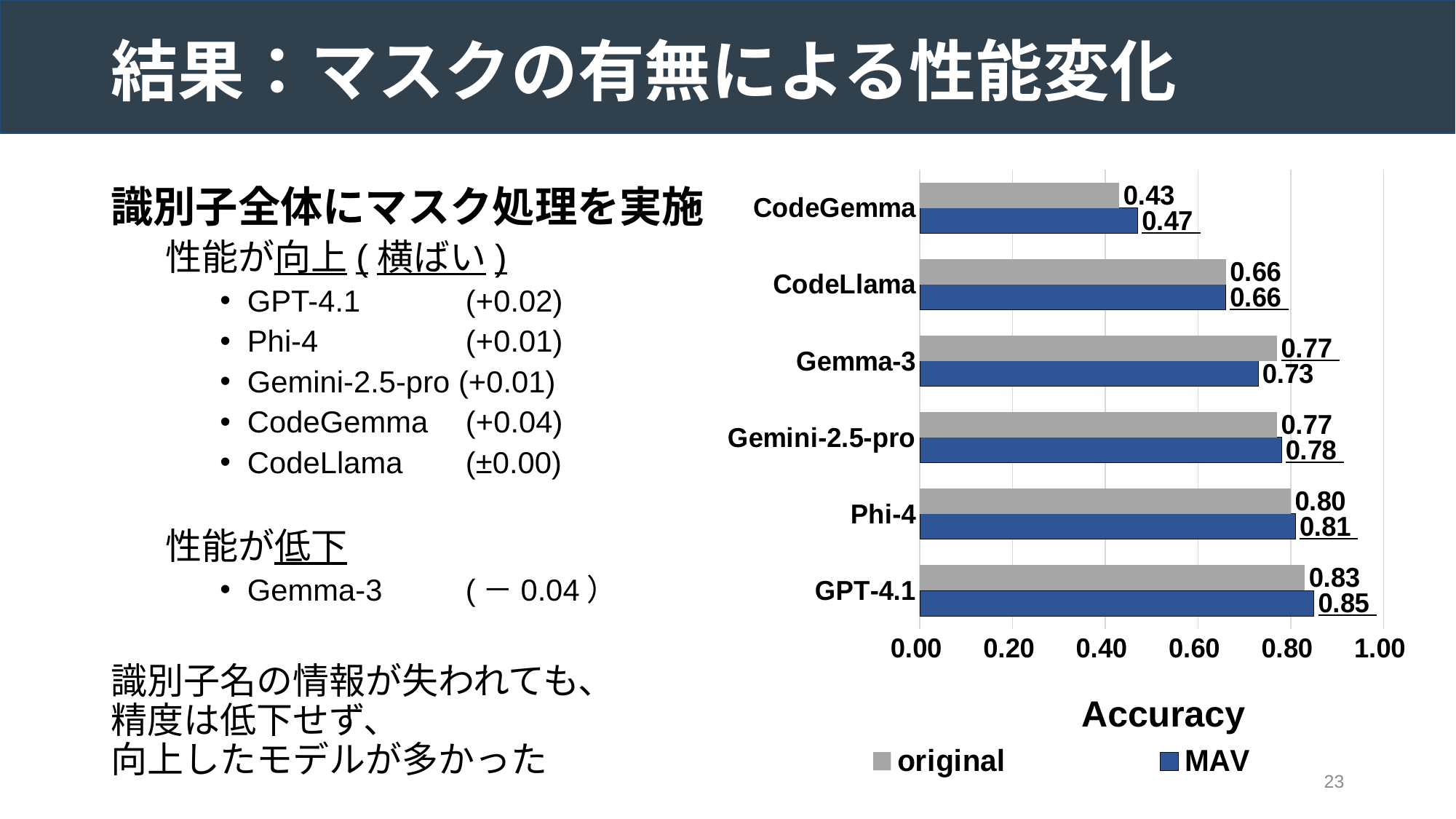

# 結果：マスクの有無による性能変化

### Chart

| Category | MAV | original |
|---|---|---|
| GPT-4.1 | 0.85 | 0.83 |
| Phi-4 | 0.81 | 0.8 |
| Gemini-2.5-pro | 0.78 | 0.77 |
| Gemma-3 | 0.73 | 0.77 |
| CodeLlama | 0.66 | 0.66 |
| CodeGemma | 0.47 | 0.43 |
識別子全体にマスク処理を実施
性能が向上(横ばい)
GPT-4.1	(+0.02)
Phi-4		(+0.01)
Gemini-2.5-pro (+0.01)
CodeGemma	(+0.04)
CodeLlama	(±0.00)

性能が低下
Gemma-3	(－0.04）

識別子名の情報が失われても、
精度は低下せず、
向上したモデルが多かった
Accuracy
23